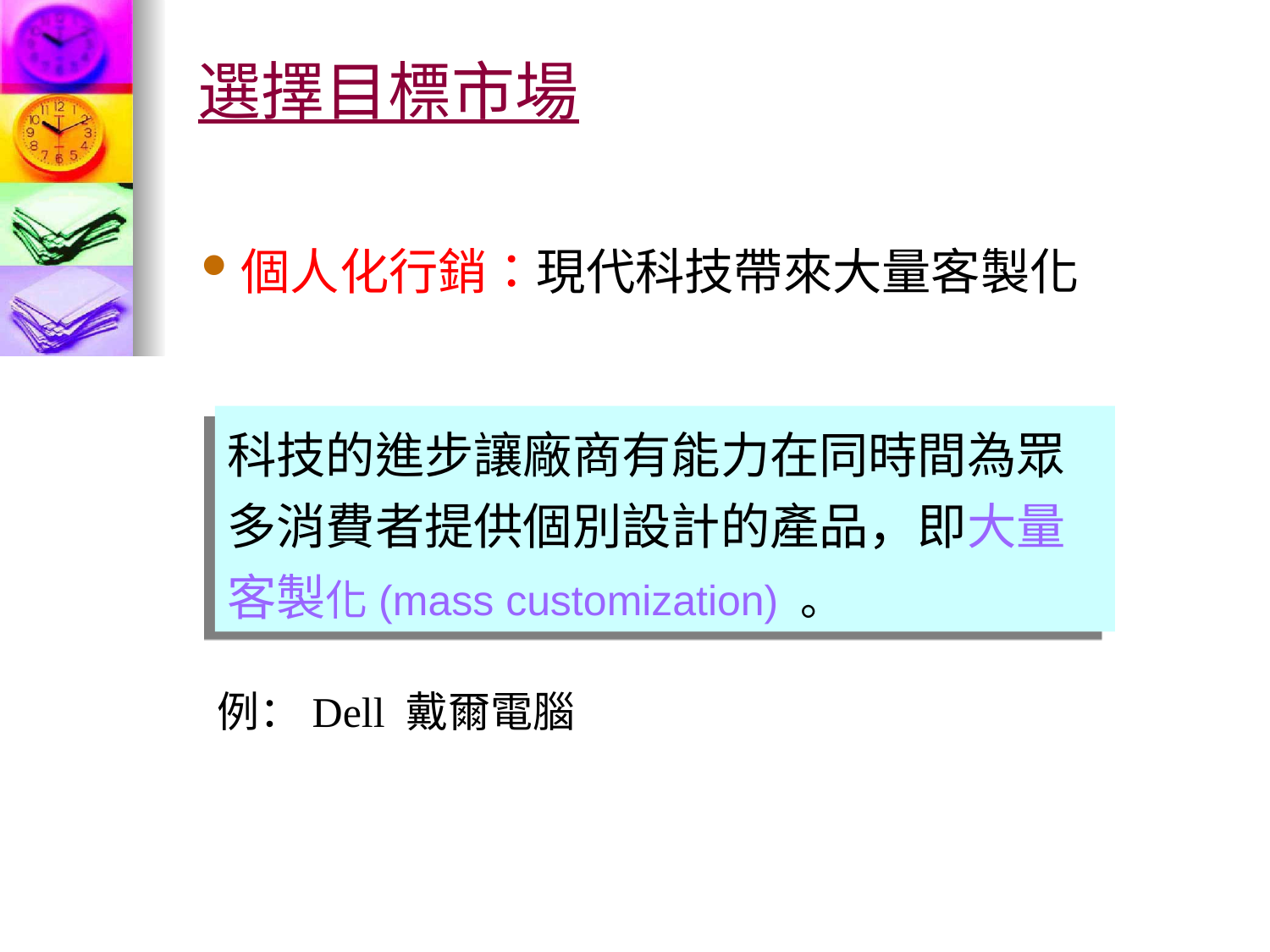

# 選擇目標市場
個人化行銷：現代科技帶來大量客製化
科技的進步讓廠商有能力在同時間為眾多消費者提供個別設計的產品，即大量客製化(mass customization) 。
例：Dell 戴爾電腦